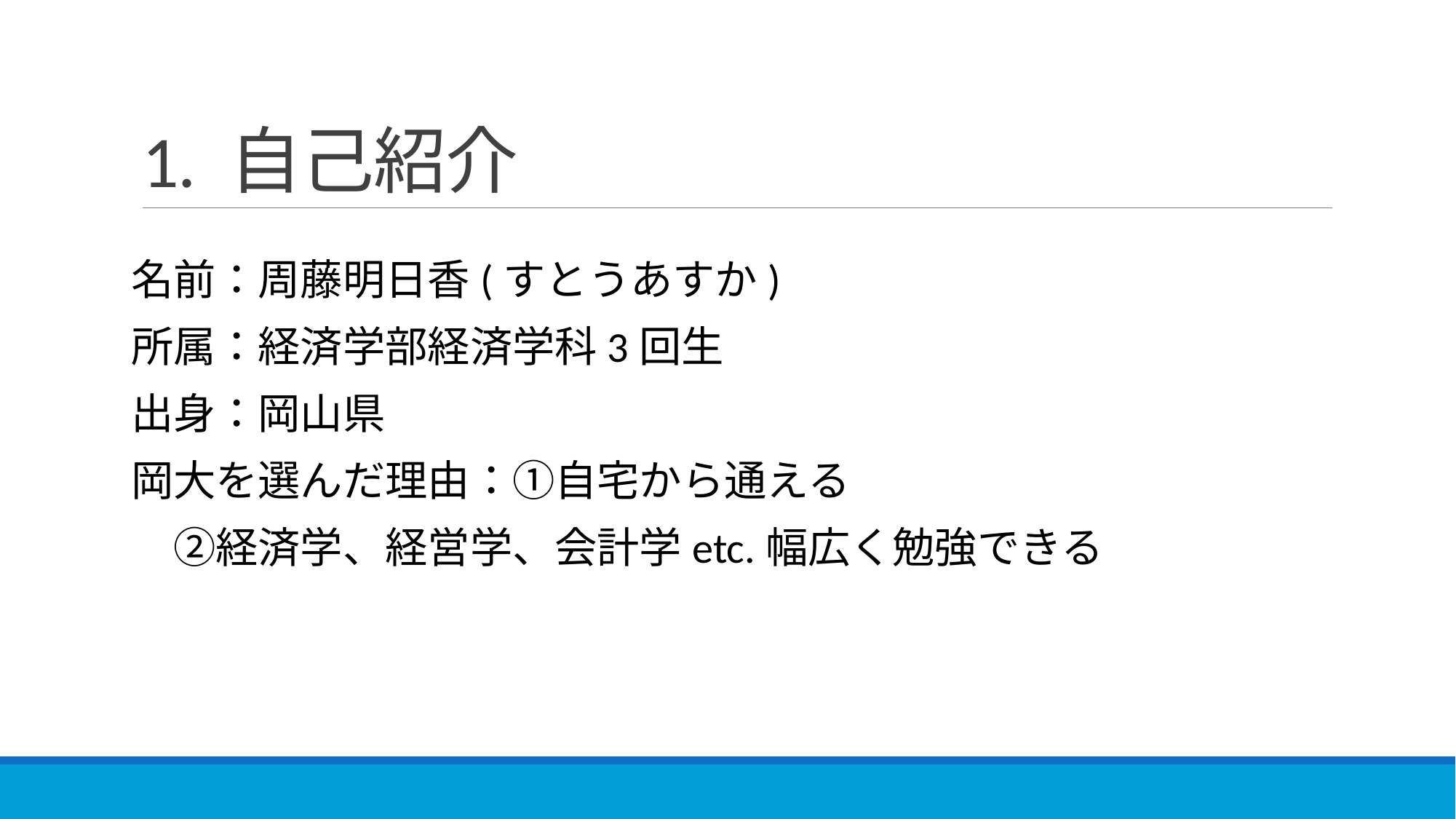

# 1. 自己紹介
名前：周藤明日香(すとうあすか)
所属：経済学部経済学科3回生
出身：岡山県
岡大を選んだ理由：①自宅から通える
　②経済学、経営学、会計学etc.幅広く勉強できる